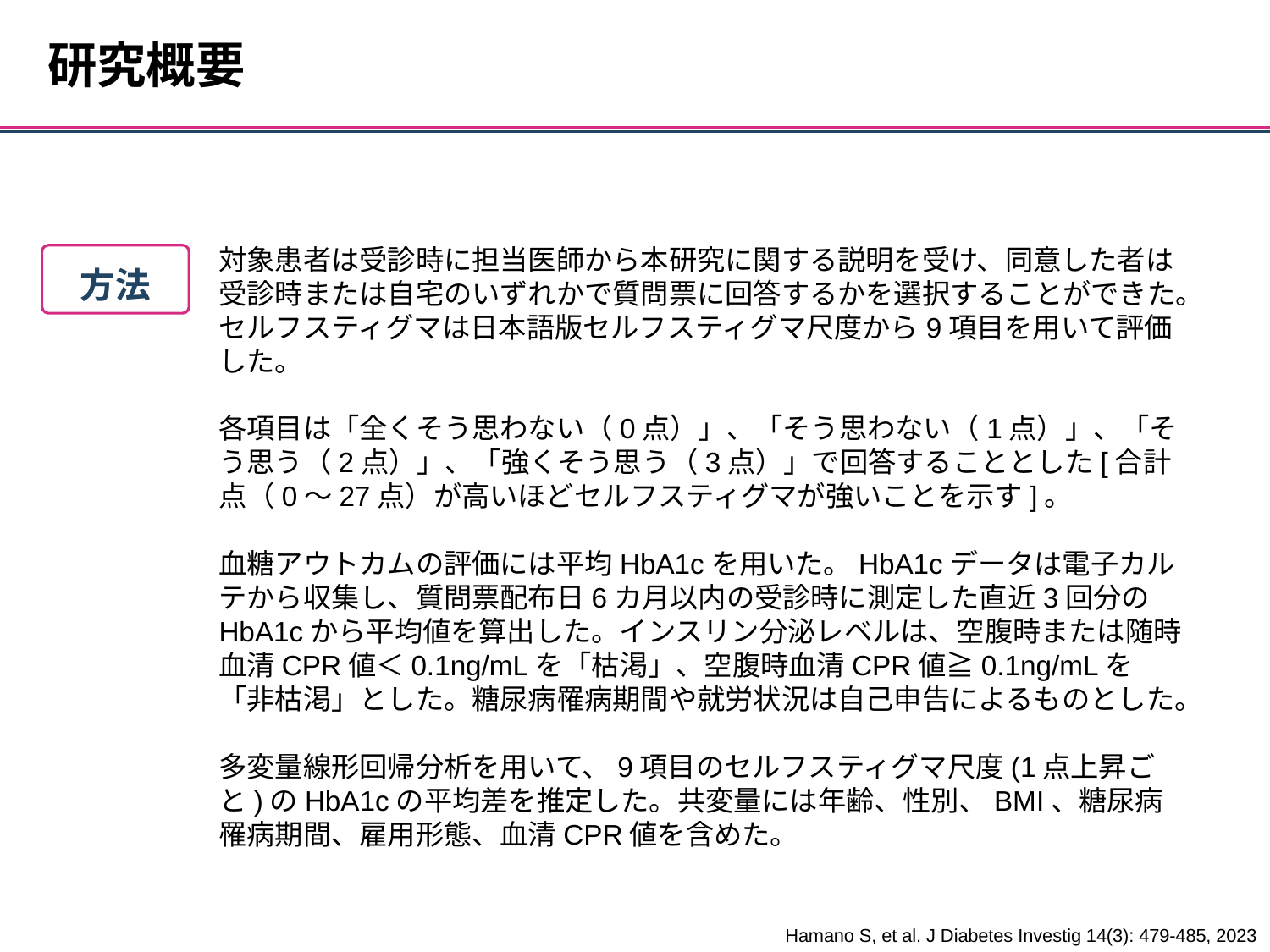

研究概要
対象患者は受診時に担当医師から本研究に関する説明を受け、同意した者は受診時または自宅のいずれかで質問票に回答するかを選択することができた。セルフスティグマは日本語版セルフスティグマ尺度から9項目を用いて評価した。

各項目は「全くそう思わない（0点）」、「そう思わない（1点）」、「そう思う（2点）」、「強くそう思う（3点）」で回答することとした[合計点（0～27点）が高いほどセルフスティグマが強いことを示す]。

血糖アウトカムの評価には平均HbA1cを用いた。HbA1cデータは電子カルテから収集し、質問票配布日6カ月以内の受診時に測定した直近3回分のHbA1cから平均値を算出した。インスリン分泌レベルは、空腹時または随時血清CPR値＜0.1ng/mLを「枯渇」、空腹時血清CPR値≧0.1ng/mLを「非枯渇」とした。糖尿病罹病期間や就労状況は自己申告によるものとした。

多変量線形回帰分析を用いて、9項目のセルフスティグマ尺度(1点上昇ごと)のHbA1cの平均差を推定した。共変量には年齢、性別、BMI、糖尿病罹病期間、雇用形態、血清CPR値を含めた。

方法
Hamano S, et al. J Diabetes Investig 14(3): 479-485, 2023